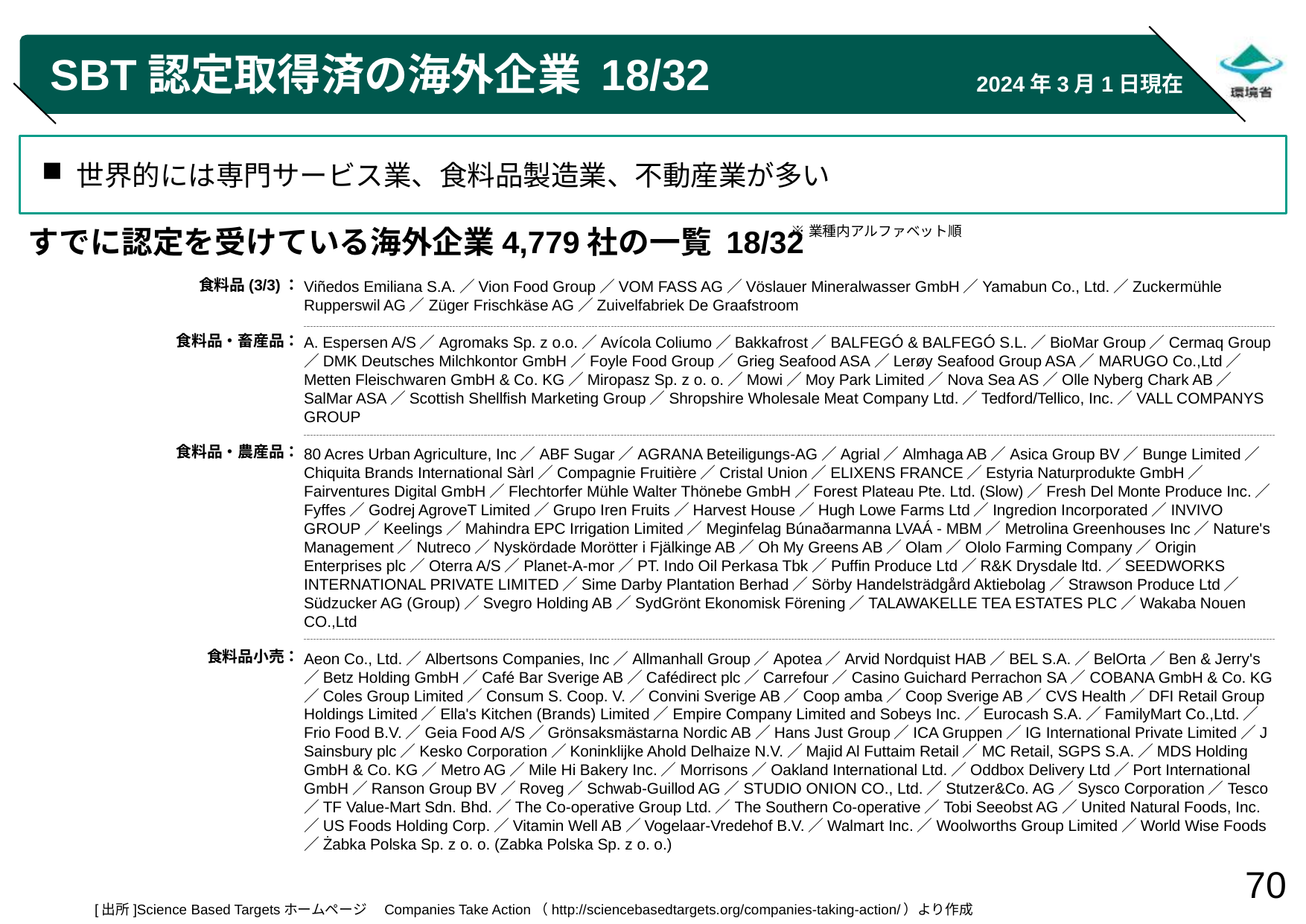

# SBT認定取得済の海外企業 18/32
2024年3月1日現在
世界的には専門サービス業、食料品製造業、不動産業が多い
※業種内アルファベット順
すでに認定を受けている海外企業4,779社の一覧 18/32
食料品(3/3)：

食料品・畜産品：

食料品・農産品：

食料品小売：

Viñedos Emiliana S.A.／Vion Food Group／VOM FASS AG／Vöslauer Mineralwasser GmbH／Yamabun Co., Ltd.／Zuckermühle Rupperswil AG／Züger Frischkäse AG／Zuivelfabriek De Graafstroom

A. Espersen A/S／Agromaks Sp. z o.o.／Avícola Coliumo／Bakkafrost／BALFEGÓ & BALFEGÓ S.L.／BioMar Group／Cermaq Group／DMK Deutsches Milchkontor GmbH／Foyle Food Group／Grieg Seafood ASA／Lerøy Seafood Group ASA／MARUGO Co.,Ltd／Metten Fleischwaren GmbH & Co. KG／Miropasz Sp. z o. o.／Mowi／Moy Park Limited／Nova Sea AS／Olle Nyberg Chark AB／SalMar ASA／Scottish Shellfish Marketing Group／Shropshire Wholesale Meat Company Ltd.／Tedford/Tellico, Inc.／VALL COMPANYS GROUP

80 Acres Urban Agriculture, Inc／ABF Sugar／AGRANA Beteiligungs-AG／Agrial／Almhaga AB／Asica Group BV／Bunge Limited／Chiquita Brands International Sàrl／Compagnie Fruitière／Cristal Union／ELIXENS FRANCE／Estyria Naturprodukte GmbH／Fairventures Digital GmbH／Flechtorfer Mühle Walter Thönebe GmbH／Forest Plateau Pte. Ltd. (Slow)／Fresh Del Monte Produce Inc.／Fyffes／Godrej AgroveT Limited／Grupo Iren Fruits／Harvest House／Hugh Lowe Farms Ltd／Ingredion Incorporated／INVIVO GROUP／Keelings／Mahindra EPC Irrigation Limited／Meginfelag Búnaðarmanna LVAÁ - MBM／Metrolina Greenhouses Inc／Nature's Management／Nutreco／Nyskördade Morötter i Fjälkinge AB／Oh My Greens AB／Olam／Ololo Farming Company／Origin Enterprises plc／Oterra A/S／Planet-A-mor／PT. Indo Oil Perkasa Tbk／Puffin Produce Ltd／R&K Drysdale ltd.／SEEDWORKS INTERNATIONAL PRIVATE LIMITED／Sime Darby Plantation Berhad／Sörby Handelsträdgård Aktiebolag／Strawson Produce Ltd／Südzucker AG (Group)／Svegro Holding AB／SydGrönt Ekonomisk Förening／TALAWAKELLE TEA ESTATES PLC／Wakaba Nouen CO.,Ltd

Aeon Co., Ltd.／Albertsons Companies, Inc／Allmanhall Group／Apotea／Arvid Nordquist HAB／BEL S.A.／BelOrta／Ben & Jerry's／Betz Holding GmbH／Café Bar Sverige AB／Cafédirect plc／Carrefour／Casino Guichard Perrachon SA／COBANA GmbH & Co. KG／Coles Group Limited／Consum S. Coop. V.／Convini Sverige AB／Coop amba／Coop Sverige AB／CVS Health／DFI Retail Group Holdings Limited／Ella's Kitchen (Brands) Limited／Empire Company Limited and Sobeys Inc.／Eurocash S.A.／FamilyMart Co.,Ltd.／Frio Food B.V.／Geia Food A/S／Grönsaksmästarna Nordic AB／Hans Just Group／ICA Gruppen／IG International Private Limited／J Sainsbury plc／Kesko Corporation／Koninklijke Ahold Delhaize N.V.／Majid Al Futtaim Retail／MC Retail, SGPS S.A.／MDS Holding GmbH & Co. KG／Metro AG／Mile Hi Bakery Inc.／Morrisons／Oakland International Ltd.／Oddbox Delivery Ltd／Port International GmbH／Ranson Group BV／Roveg／Schwab-Guillod AG／STUDIO ONION CO., Ltd.／Stutzer&Co. AG／Sysco Corporation／Tesco／TF Value-Mart Sdn. Bhd.／The Co-operative Group Ltd.／The Southern Co-operative／Tobi Seeobst AG／United Natural Foods, Inc.／US Foods Holding Corp.／Vitamin Well AB／Vogelaar-Vredehof B.V.／Walmart Inc.／Woolworths Group Limited／World Wise Foods／Żabka Polska Sp. z o. o. (Zabka Polska Sp. z o. o.)

[出所]Science Based Targetsホームページ　Companies Take Action（http://sciencebasedtargets.org/companies-taking-action/）より作成